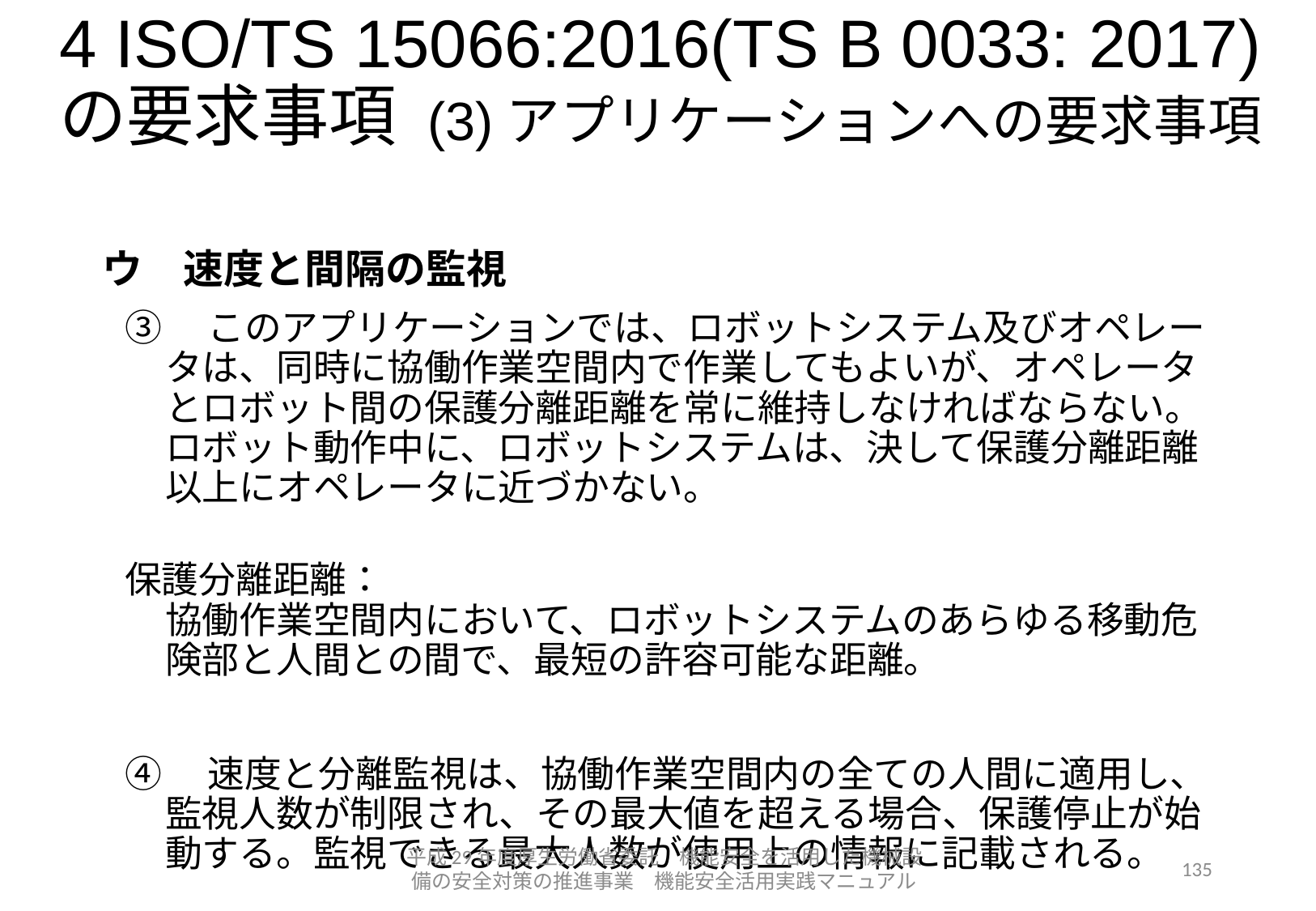

# 4 ISO/TS 15066:2016(TS B 0033: 2017) の要求事項 (3)アプリケーションへの要求事項
ウ　速度と間隔の監視
③　このアプリケーションでは、ロボットシステム及びオペレータは、同時に協働作業空間内で作業してもよいが、オペレータとロボット間の保護分離距離を常に維持しなければならない。ロボット動作中に、ロボットシステムは、決して保護分離距離以上にオペレータに近づかない。

保護分離距離：
協働作業空間内において、ロボットシステムのあらゆる移動危険部と人間との間で、最短の許容可能な距離。

④　速度と分離監視は、協働作業空間内の全ての人間に適用し、監視人数が制限され、その最大値を超える場合、保護停止が始動する。監視できる最大人数が使用上の情報に記載される。
平成29年度厚生労働省委託　機能安全を活用した機械設備の安全対策の推進事業　機能安全活用実践マニュアル
135